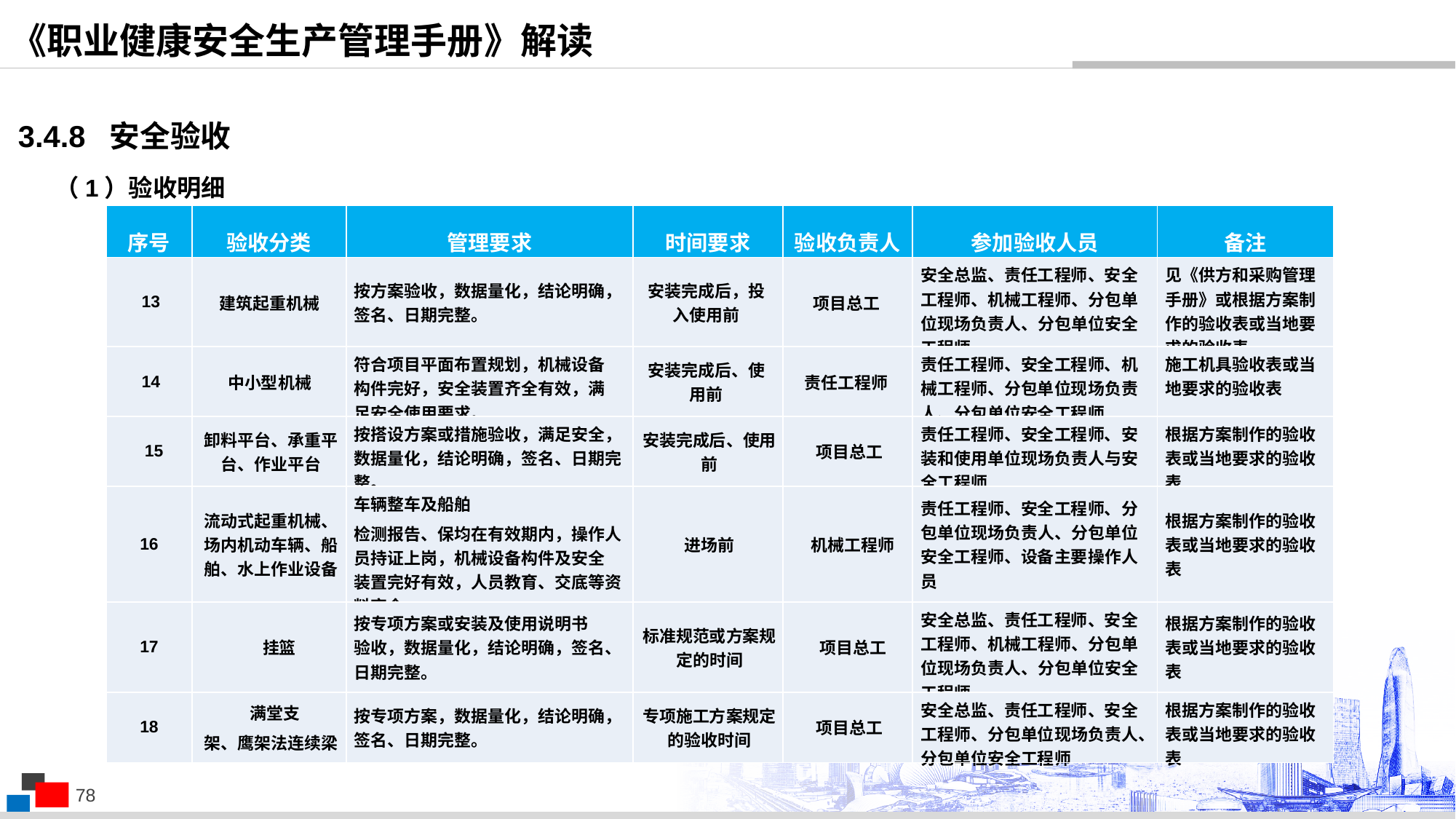

《职业健康安全生产管理手册》解读
3.4.8  安全验收
（1）验收明细
| 序号 | 验收分类 | 管理要求 | 时间要求 | 验收负责人 | 参加验收人员 | 备注 |
| --- | --- | --- | --- | --- | --- | --- |
| 13 | 建筑起重机械 | 按方案验收，数据量化，结论明确，签名、日期完整。 | 安装完成后，投入使用前 | 项目总工 | 安全总监、责任工程师、安全工程师、机械工程师、分包单位现场负责人、分包单位安全工程师 | 见《供方和采购管理手册》或根据方案制作的验收表或当地要求的验收表 |
| 14 | 中小型机械 | 符合项目平面布置规划，机械设备构件完好，安全装置齐全有效，满足安全使用要求。 | 安装完成后、使用前 | 责任工程师 | 责任工程师、安全工程师、机械工程师、分包单位现场负责人、分包单位安全工程师 | 施工机具验收表或当地要求的验收表 |
| 15 | 卸料平台、承重平台、作业平台 | 按搭设方案或措施验收，满足安全，数据量化，结论明确，签名、日期完整。 | 安装完成后、使用前 | 项目总工 | 责任工程师、安全工程师、安装和使用单位现场负责人与安全工程师 | 根据方案制作的验收表或当地要求的验收表 |
| 16 | 流动式起重机械、场内机动车辆、船舶、水上作业设备 | 车辆整车及船舶 检测报告、保均在有效期内，操作人员持证上岗，机械设备构件及安全 装置完好有效，人员教育、交底等资料齐全。 | 进场前 | 机械工程师 | 责任工程师、安全工程师、分包单位现场负责人、分包单位安全工程师、设备主要操作人员 | 根据方案制作的验收表或当地要求的验收表 |
| 17 | 挂篮 | 按专项方案或安装及使用说明书 验收，数据量化，结论明确，签名、日期完整。 | 标准规范或方案规定的时间 | 项目总工 | 安全总监、责任工程师、安全工程师、机械工程师、分包单位现场负责人、分包单位安全工程师 | 根据方案制作的验收表或当地要求的验收表 |
| 18 | 满堂支 架、鹰架法连续梁 | 按专项方案，数据量化，结论明确，签名、日期完整。 | 专项施工方案规定的验收时间 | 项目总工 | 安全总监、责任工程师、安全工程师、分包单位现场负责人、分包单位安全工程师 | 根据方案制作的验收表或当地要求的验收表 |